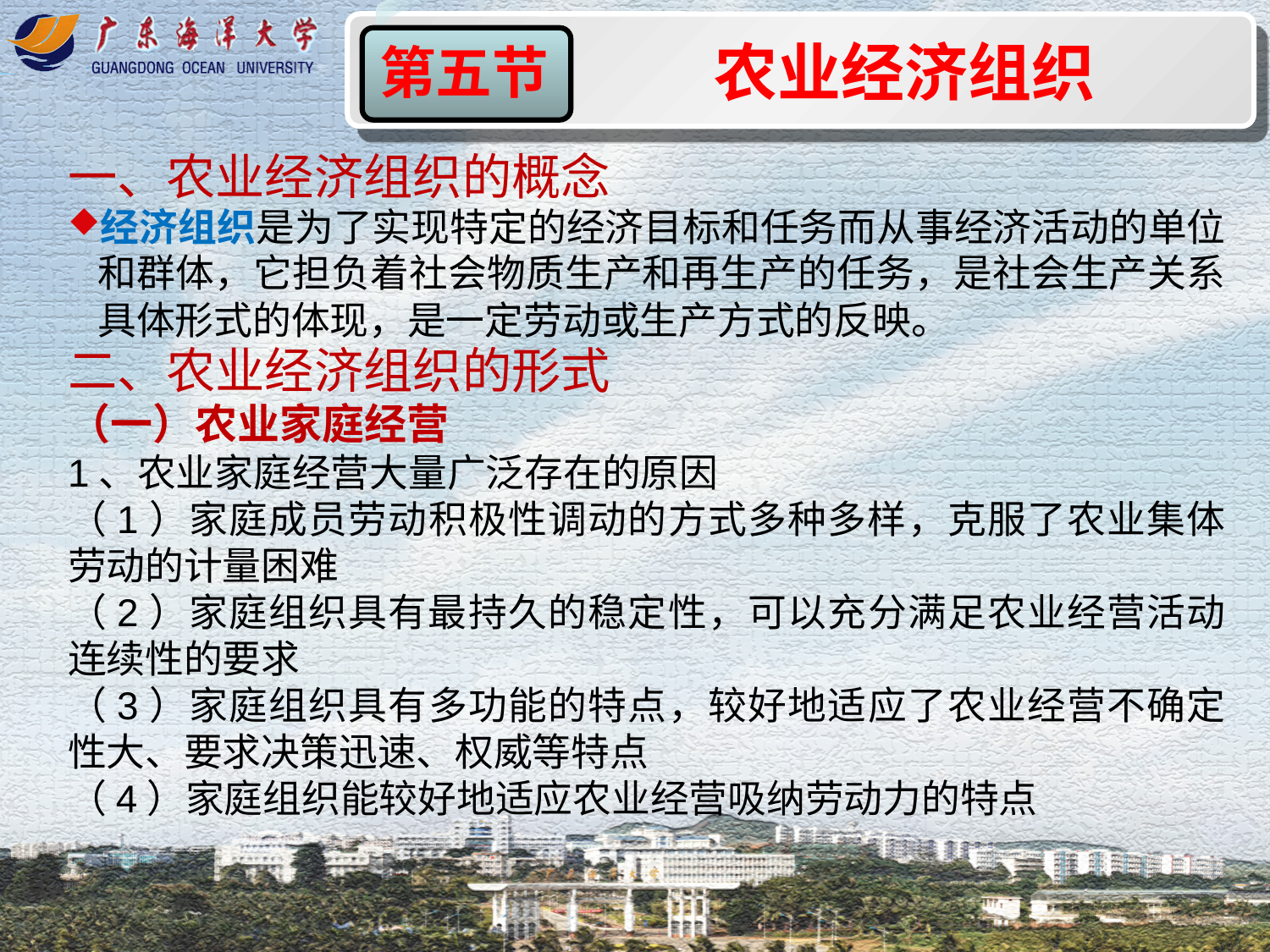

农业经济组织

第五节
一、农业经济组织的概念
经济组织是为了实现特定的经济目标和任务而从事经济活动的单位和群体，它担负着社会物质生产和再生产的任务，是社会生产关系具体形式的体现，是一定劳动或生产方式的反映。
二、农业经济组织的形式
（一）农业家庭经营
1、农业家庭经营大量广泛存在的原因
（1）家庭成员劳动积极性调动的方式多种多样，克服了农业集体劳动的计量困难
（2）家庭组织具有最持久的稳定性，可以充分满足农业经营活动连续性的要求
（3）家庭组织具有多功能的特点，较好地适应了农业经营不确定性大、要求决策迅速、权威等特点
（4）家庭组织能较好地适应农业经营吸纳劳动力的特点